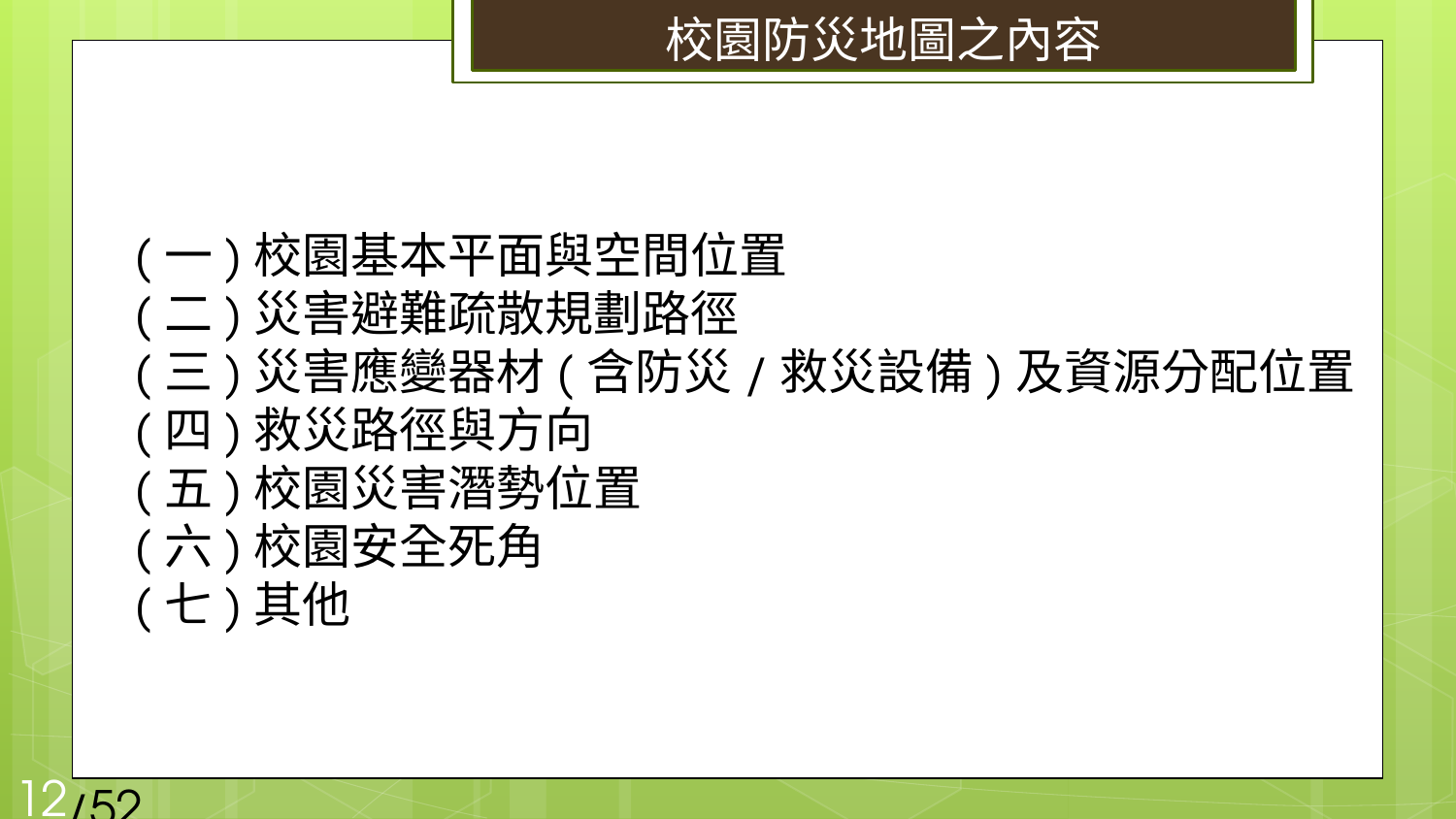

# 校園防災地圖之內容

(一)校園基本平面與空間位置
(二)災害避難疏散規劃路徑
(三)災害應變器材(含防災/救災設備)及資源分配位置
(四)救災路徑與方向
(五)校園災害潛勢位置
(六)校園安全死角
(七)其他
/52
12